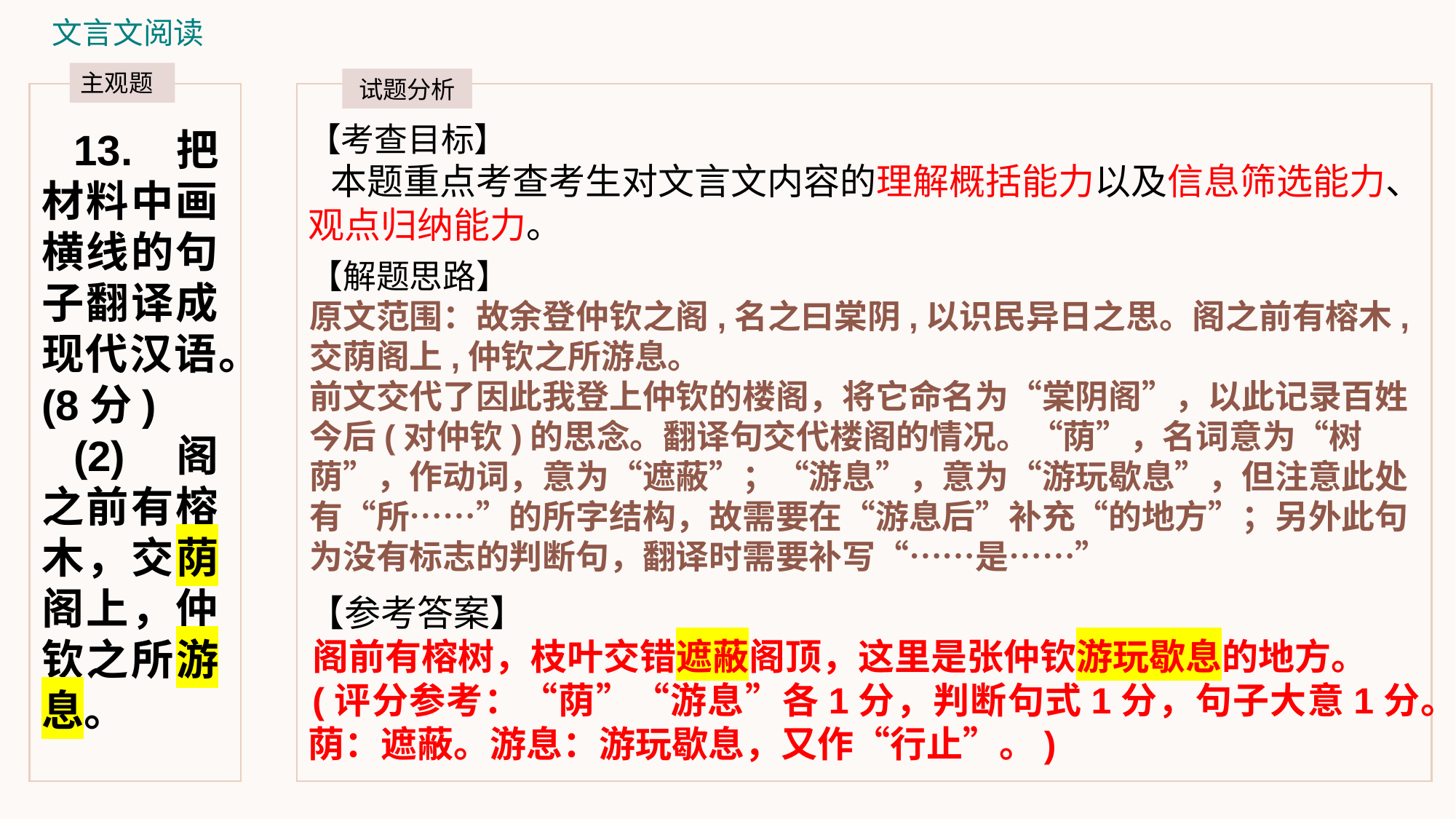

文言文阅读
主观题
试题分析

【考查目标】
  本题重点考查考生对文言文内容的理解概括能力以及信息筛选能力、观点归纳能力。
13.把材料中画横线的句子翻译成现代汉语。(8分)
(2)阁之前有榕木，交荫阁上，仲钦之所游息。
【解题思路】
原文范围：故余登仲钦之阁,名之曰棠阴,以识民异日之思。阁之前有榕木,交荫阁上,仲钦之所游息。
前文交代了因此我登上仲钦的楼阁，将它命名为“棠阴阁”，以此记录百姓今后(对仲钦)的思念。翻译句交代楼阁的情况。“荫”，名词意为“树荫”，作动词，意为“遮蔽”；“游息”，意为“游玩歇息”，但注意此处有“所……”的所字结构，故需要在“游息后”补充“的地方”；另外此句为没有标志的判断句，翻译时需要补写“……是……”

【参考答案】
阁前有榕树，枝叶交错遮蔽阁顶，这里是张仲钦游玩歇息的地方。
(评分参考：“荫”“游息”各1分，判断句式1分，句子大意1分。荫：遮蔽。游息：游玩歇息，又作“行止”。)